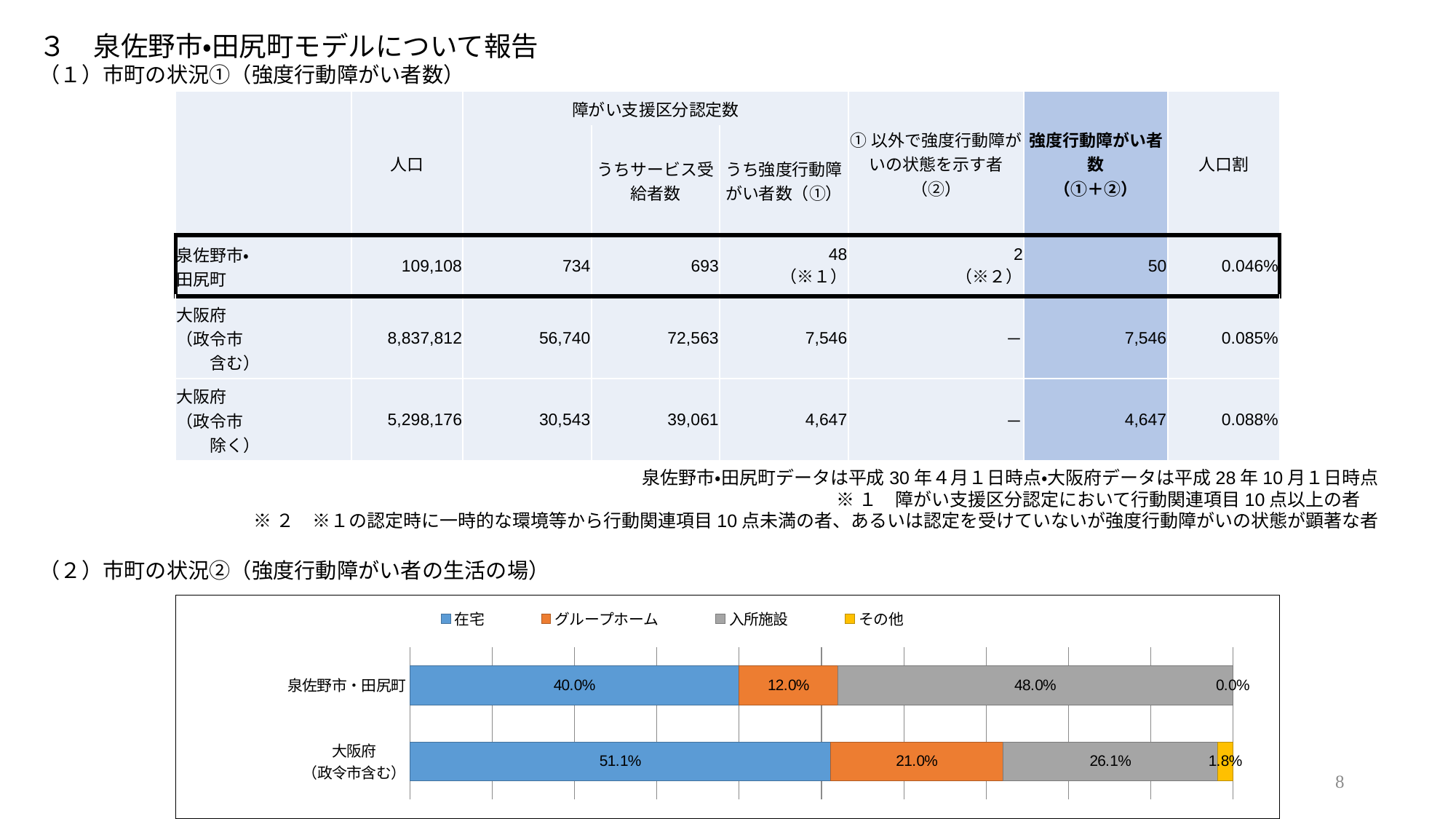

３　泉佐野市・田尻町モデルについて報告
（１）市町の状況①（強度行動障がい者数）
|  | 人口 | 障がい支援区分認定数 |  |  | ①以外で強度行動障がいの状態を示す者（②） | 強度行動障がい者数 （①＋②） | 人口割 |
| --- | --- | --- | --- | --- | --- | --- | --- |
|  |  |  | うちサービス受給者数 | うち強度行動障がい者数（①） |  |  |  |
| 泉佐野市・ 田尻町 | 109,108 | 734 | 693 | 48 （※１） | 2 （※２） | 50 | 0.046% |
| 大阪府 （政令市 含む） | 8,837,812 | 56,740 | 72,563 | 7,546 | － | 7,546 | 0.085% |
| 大阪府 （政令市 除く） | 5,298,176 | 30,543 | 39,061 | 4,647 | － | 4,647 | 0.088% |
泉佐野市・田尻町データは平成30年４月１日時点・大阪府データは平成28年10月１日時点
※１　障がい支援区分認定において行動関連項目10点以上の者
※２　※１の認定時に一時的な環境等から行動関連項目10点未満の者、あるいは認定を受けていないが強度行動障がいの状態が顕著な者
（２）市町の状況②（強度行動障がい者の生活の場）

### Chart

| Category | 在宅 | グループホーム | 入所施設 | その他 |
|---|---|---|---|---|
| 泉佐野市・田尻町 | 0.4 | 0.12 | 0.48 | 0.0 |
| 大阪府
（政令市含む） | 0.5113967664988073 | 0.20951497482109727 | 0.260932944606414 | 0.01815531407368142 |
8